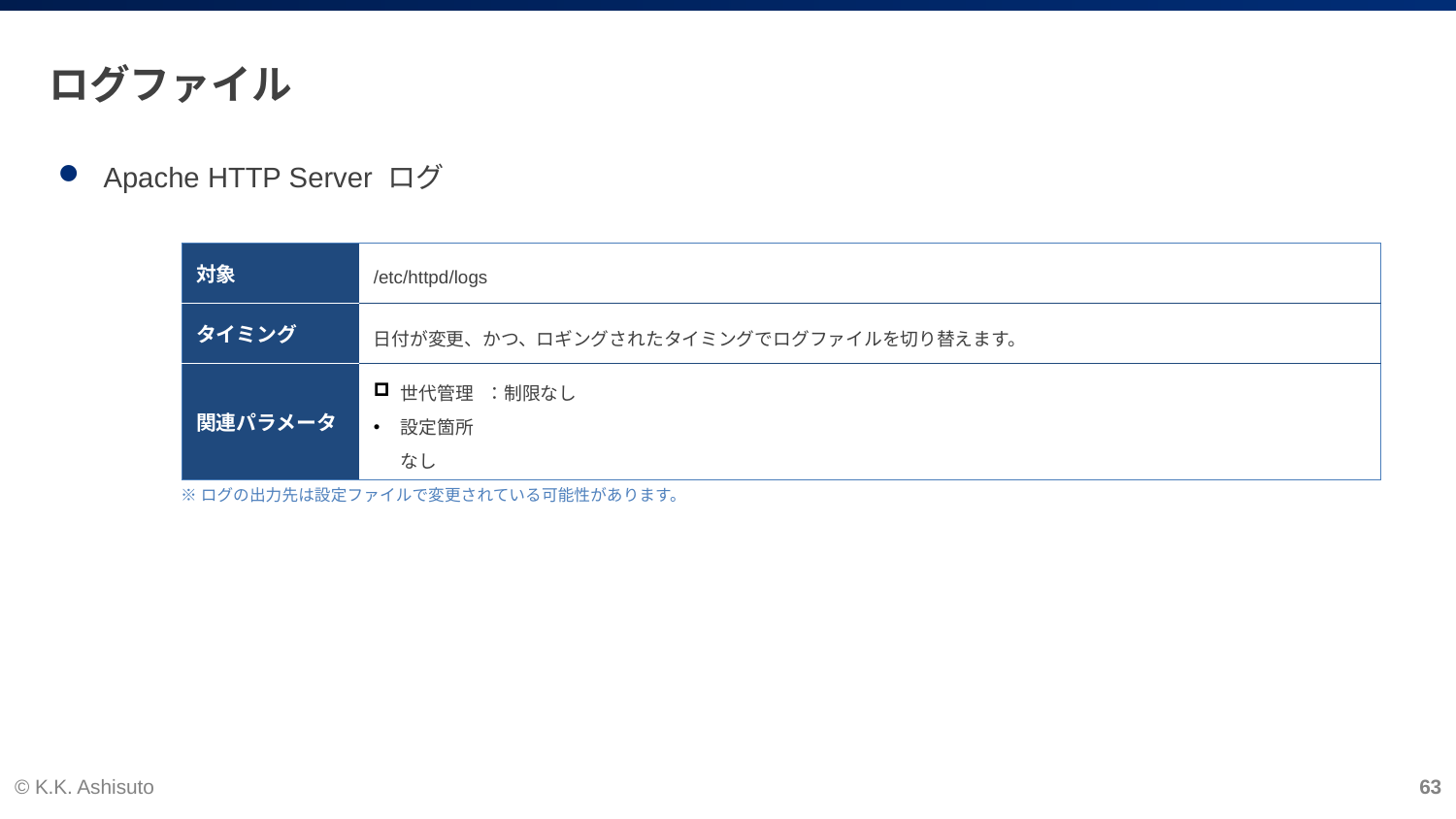

# ログファイル
Apache HTTP Server ログ
| 対象 | /etc/httpd/logs |
| --- | --- |
| タイミング | 日付が変更、かつ、ロギングされたタイミングでログファイルを切り替えます。 |
| 関連パラメータ | 世代管理 ：制限なし 設定箇所 なし |
※ログの出力先は設定ファイルで変更されている可能性があります。
© K.K. Ashisuto
63